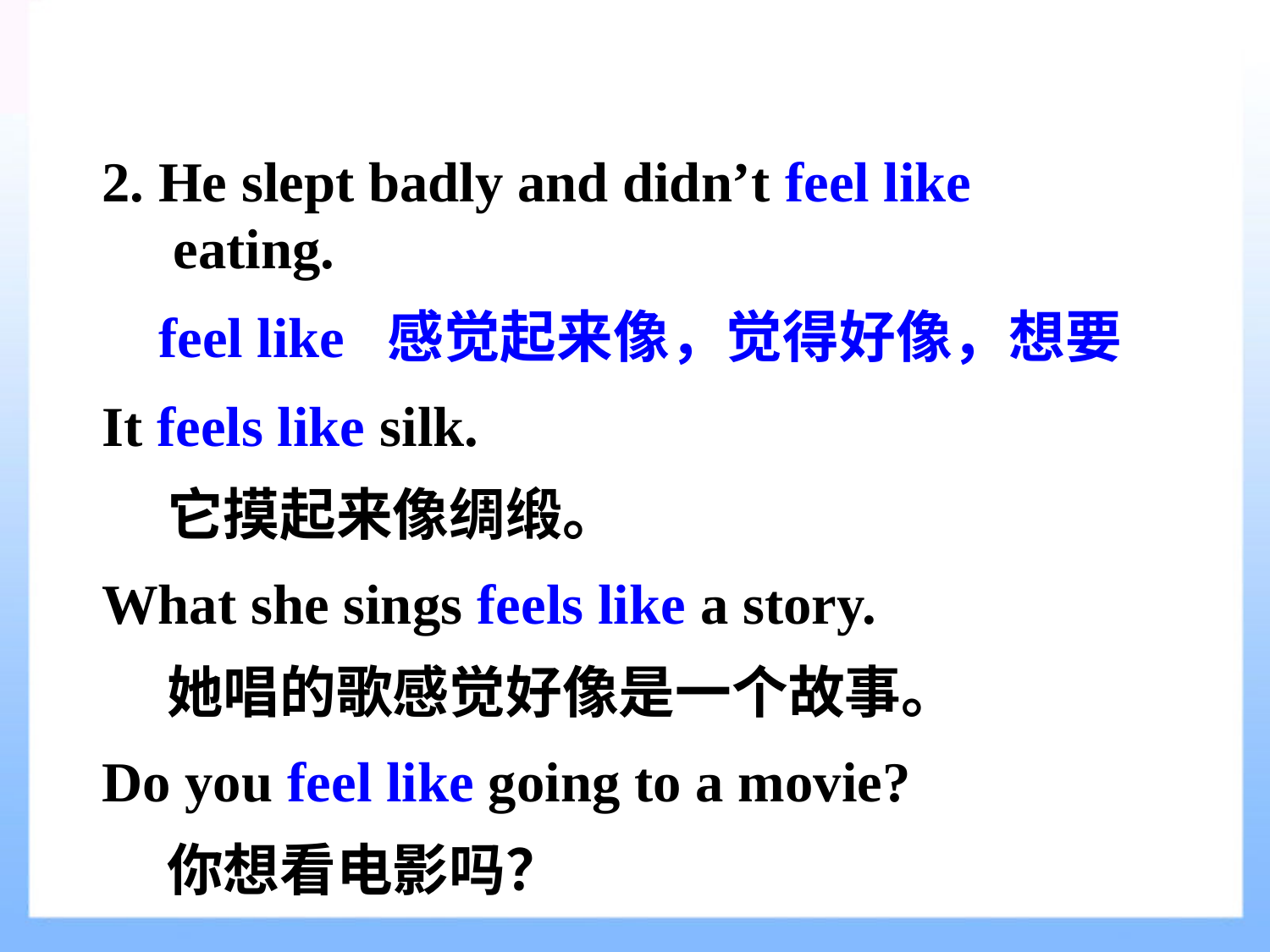

2. He slept badly and didn’t feel like eating.
    feel like  感觉起来像，觉得好像，想要
It feels like silk.
    它摸起来像绸缎。
What she sings feels like a story.
    她唱的歌感觉好像是一个故事。
Do you feel like going to a movie?
    你想看电影吗？